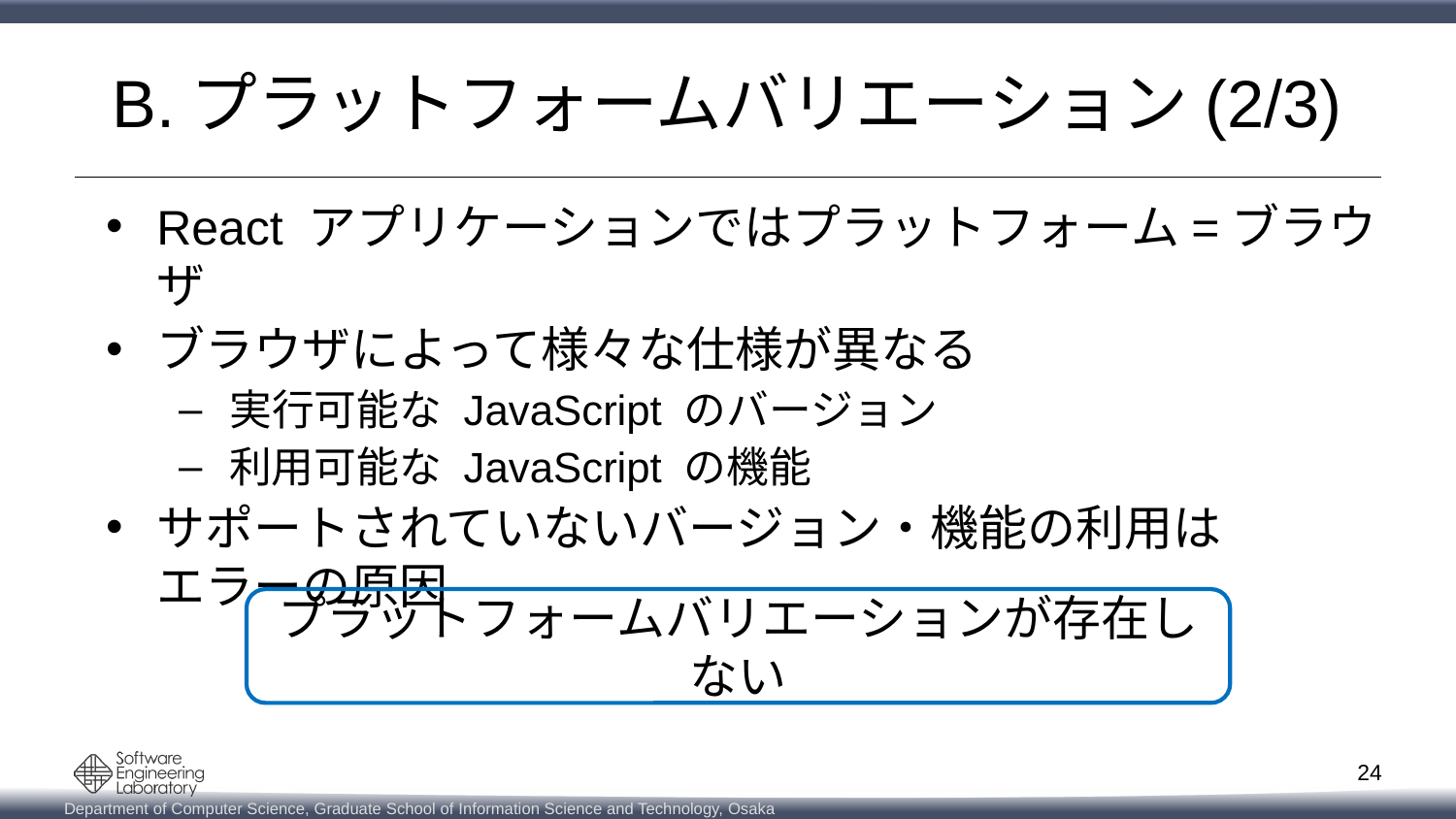

# B.プラットフォームバリエーション(2/3)
React アプリケーションではプラットフォーム=ブラウザ
ブラウザによって様々な仕様が異なる
実行可能な JavaScript のバージョン
利用可能な JavaScript の機能
サポートされていないバージョン・機能の利用は
エラーの原因

プラットフォームバリエーションが存在しない
24